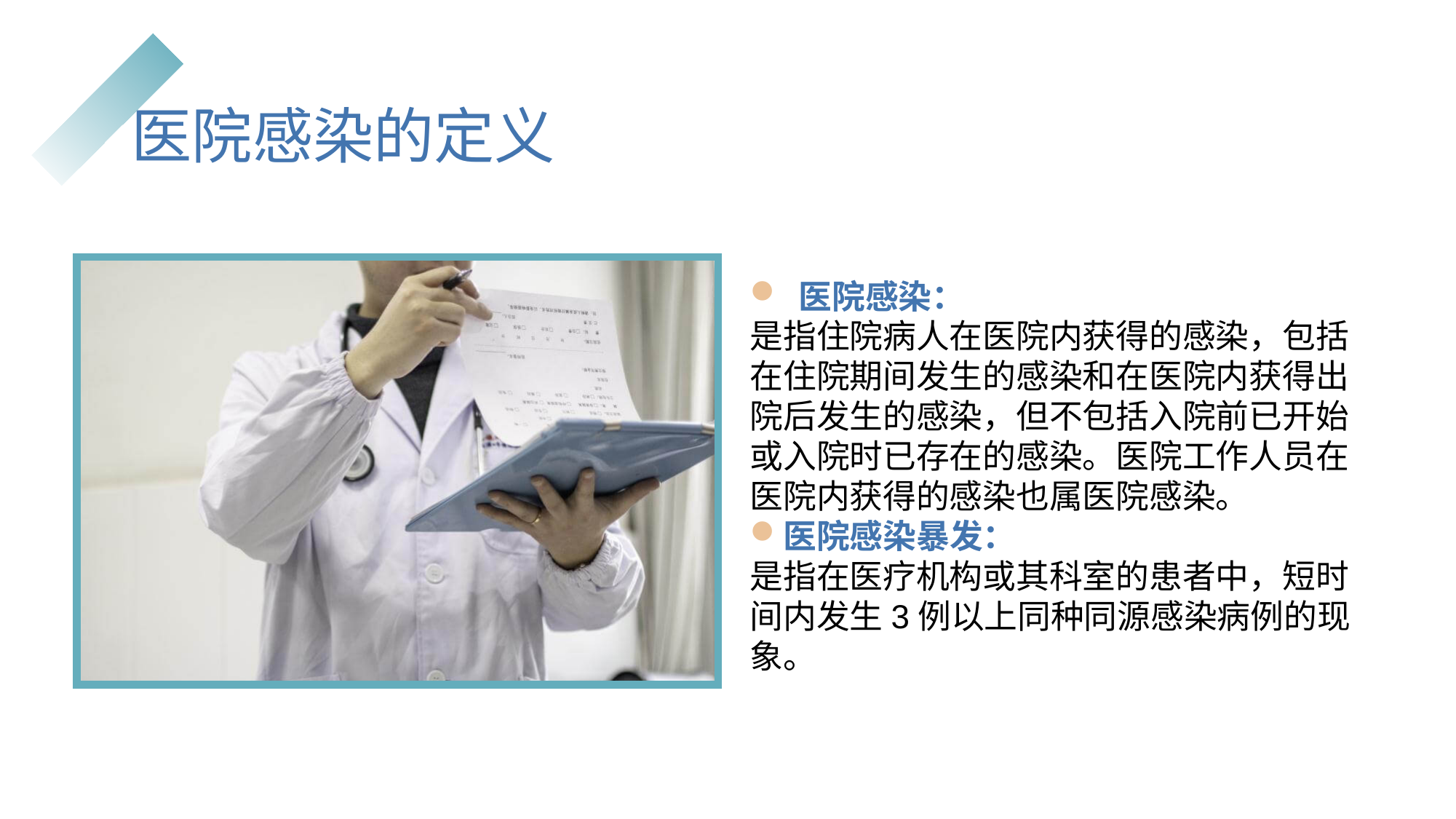

# 医院感染的定义

 医院感染：
是指住院病人在医院内获得的感染，包括在住院期间发生的感染和在医院内获得出院后发生的感染，但不包括入院前已开始或入院时已存在的感染。医院工作人员在医院内获得的感染也属医院感染。
医院感染暴发：
是指在医疗机构或其科室的患者中，短时间内发生3例以上同种同源感染病例的现象。